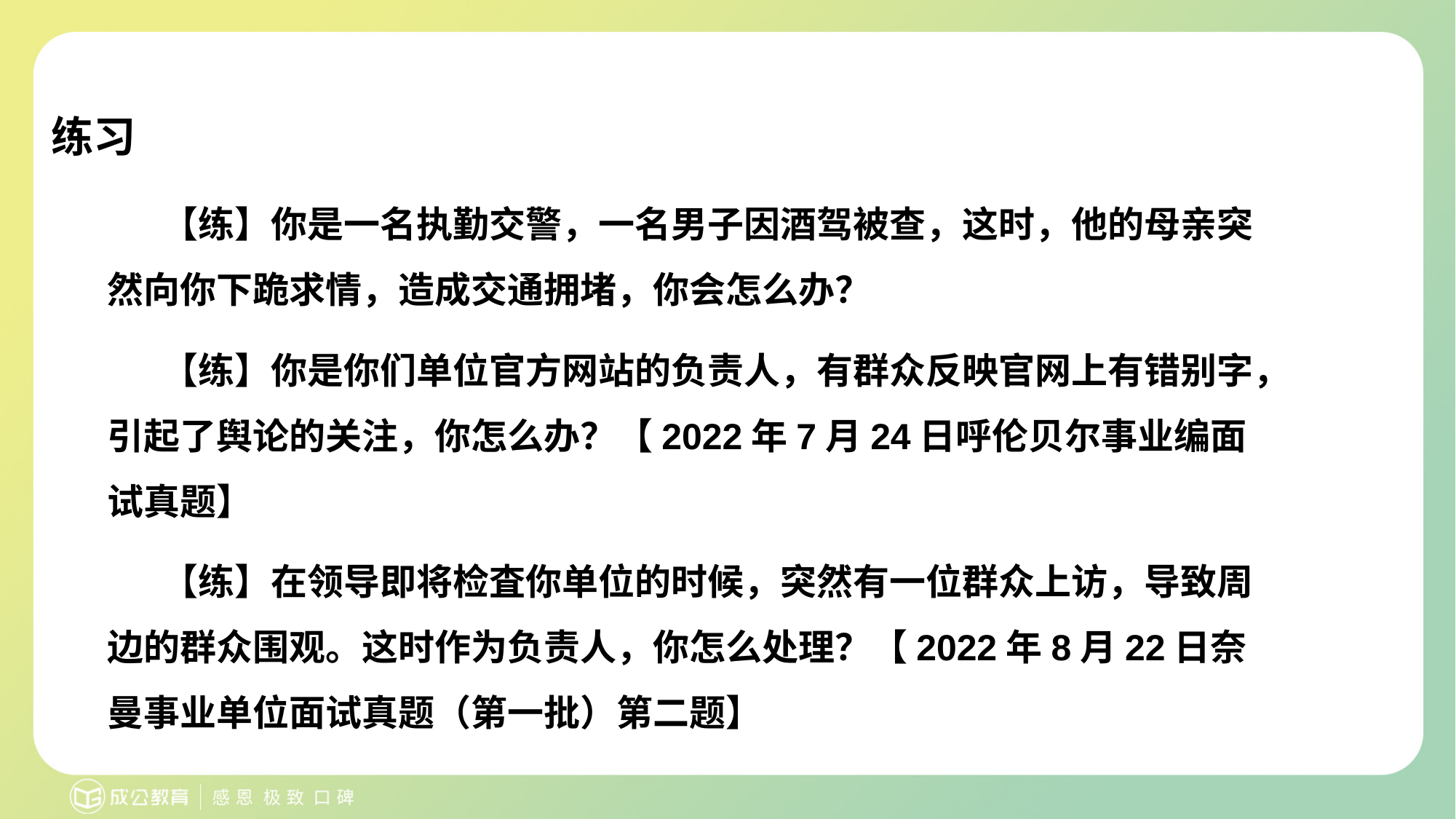

# 练习

【练】你是一名执勤交警，一名男子因酒驾被查，这时，他的母亲突然向你下跪求情，造成交通拥堵，你会怎么办？
【练】你是你们单位官方网站的负责人，有群众反映官网上有错别字，引起了舆论的关注，你怎么办？【2022年7月24日呼伦贝尔事业编面试真题】
【练】在领导即将检査你单位的时候，突然有一位群众上访，导致周边的群众围观。这时作为负责人，你怎么处理？【2022年8月22日奈曼事业单位面试真题（第一批）第二题】